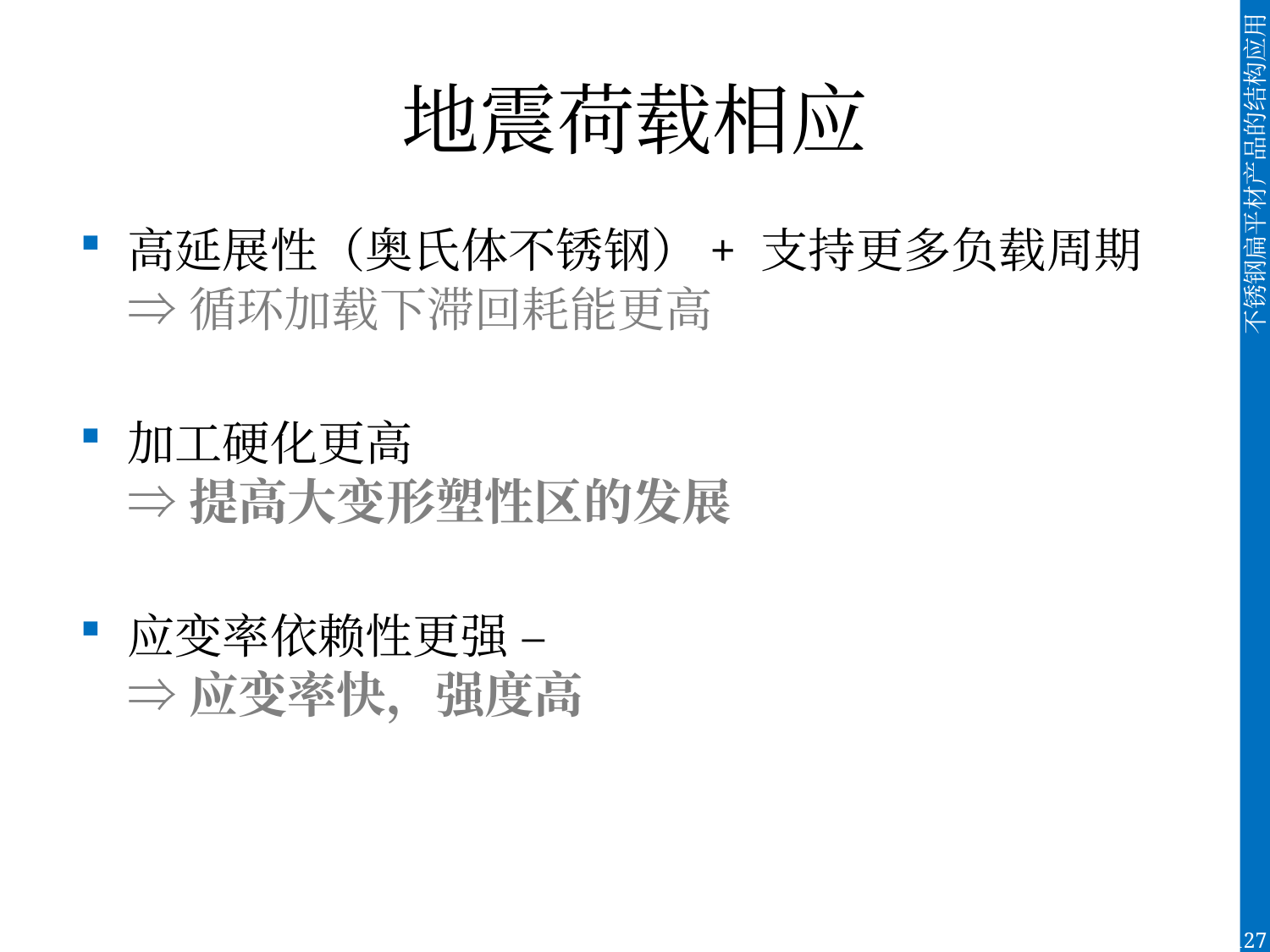

# 地震荷载相应
高延展性（奥氏体不锈钢）+ 支持更多负载周期
⇒ 循环加载下滞回耗能更高

加工硬化更高
⇒ 提高大变形塑性区的发展

应变率依赖性更强 –
⇒ 应变率快，强度高

127